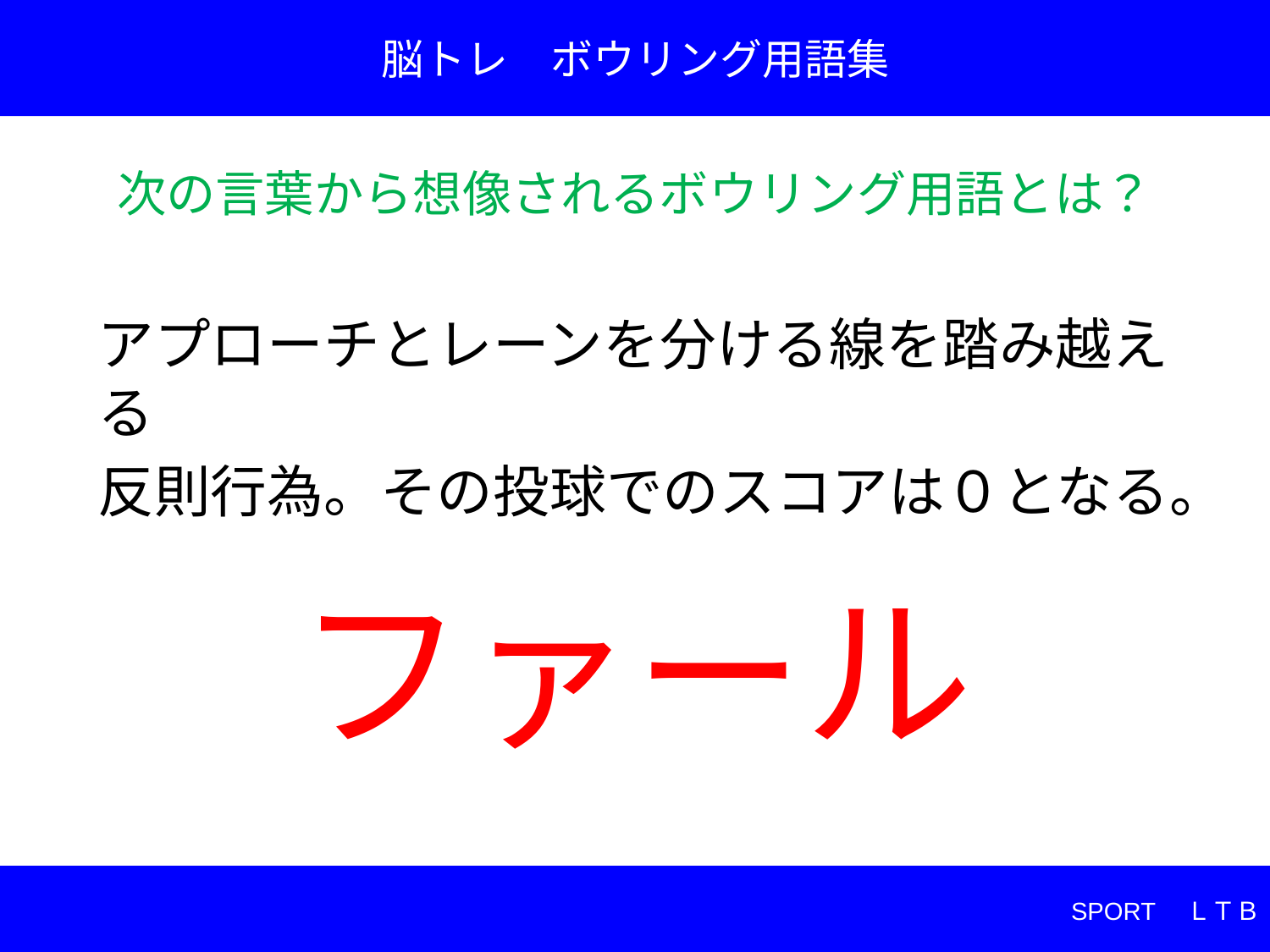

脳トレ　ボウリング用語集
次の言葉から想像されるボウリング用語とは？
アプローチとレーンを分ける線を踏み越える
反則行為。その投球でのスコアは０となる。
# ファール
SPORT　ＬＴＢ